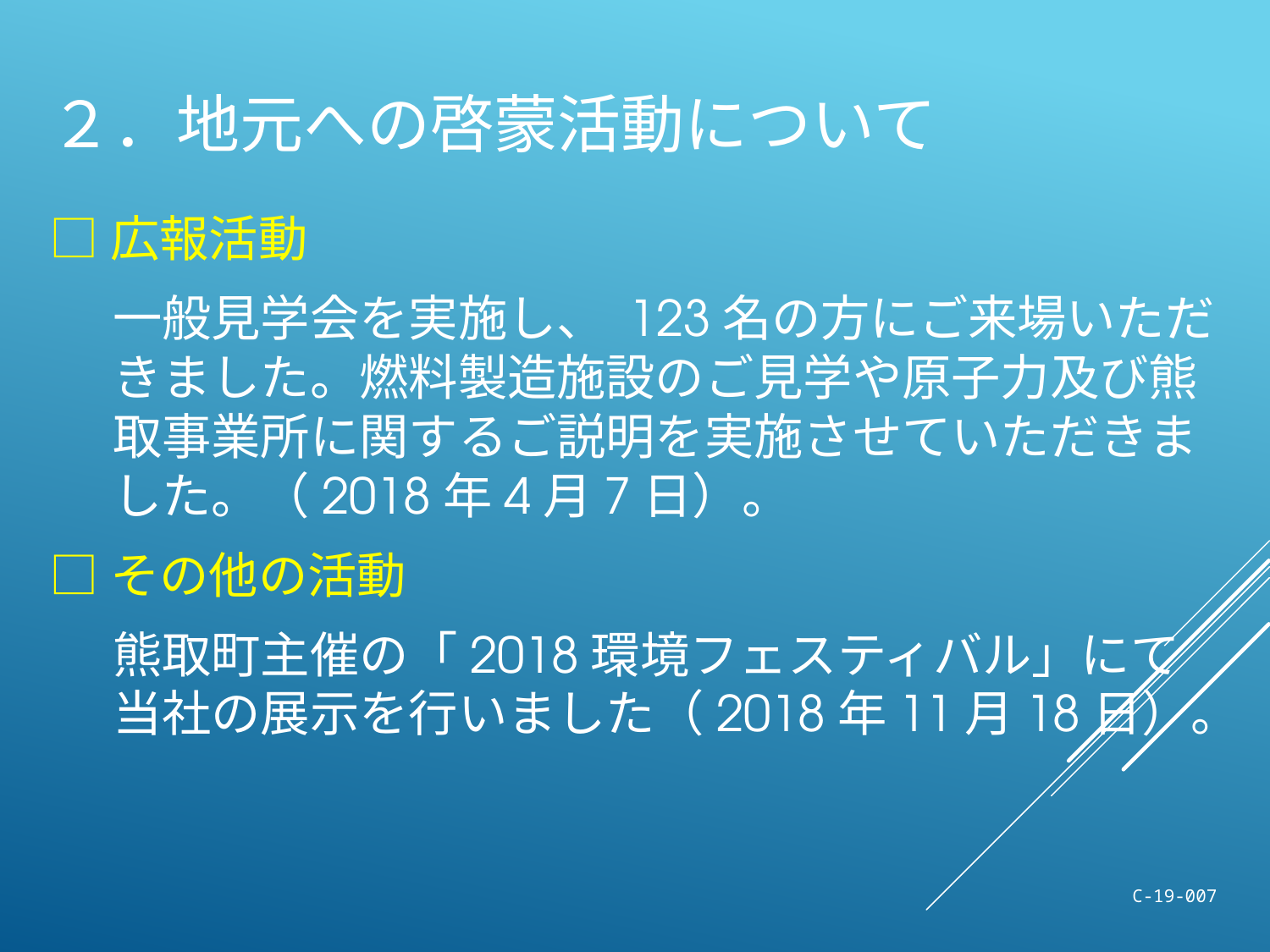

# ２．地元への啓蒙活動について
□広報活動
一般見学会を実施し、 123名の方にご来場いただきました。燃料製造施設のご見学や原子力及び熊取事業所に関するご説明を実施させていただきました。（2018年4月7日）。
□その他の活動
熊取町主催の「2018環境フェスティバル」にて当社の展示を行いました（2018年11月18日）。

C-19-007